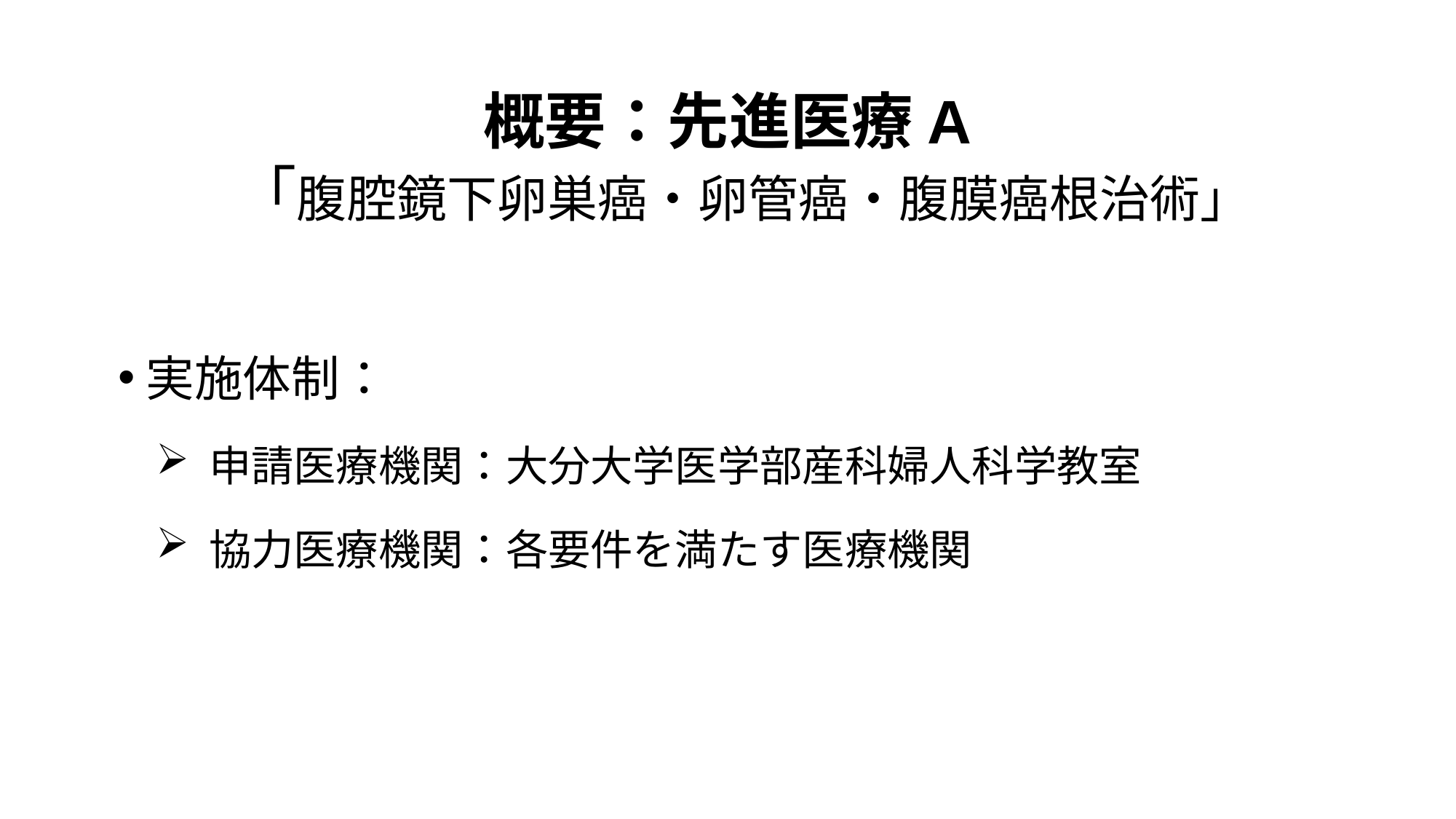

# 概要：先進医療A 「腹腔鏡下卵巣癌・卵管癌・腹膜癌根治術」
実施体制：
申請医療機関：大分大学医学部産科婦人科学教室
協力医療機関：各要件を満たす医療機関